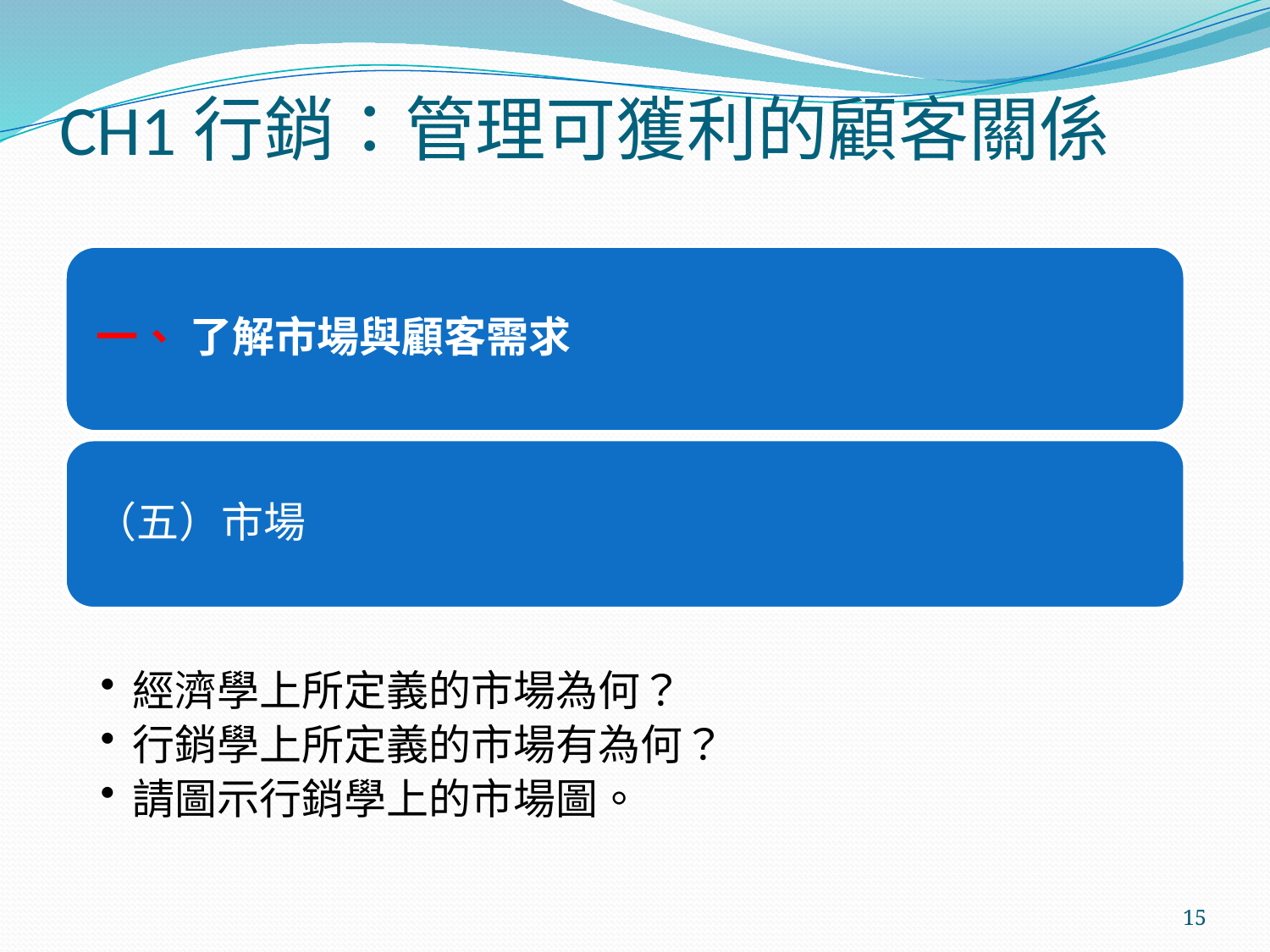

# CH1行銷：管理可獲利的顧客關係
一、 了解市場與顧客需求
（五）市場
經濟學上所定義的市場為何？
行銷學上所定義的市場有為何？
請圖示行銷學上的市場圖。
15